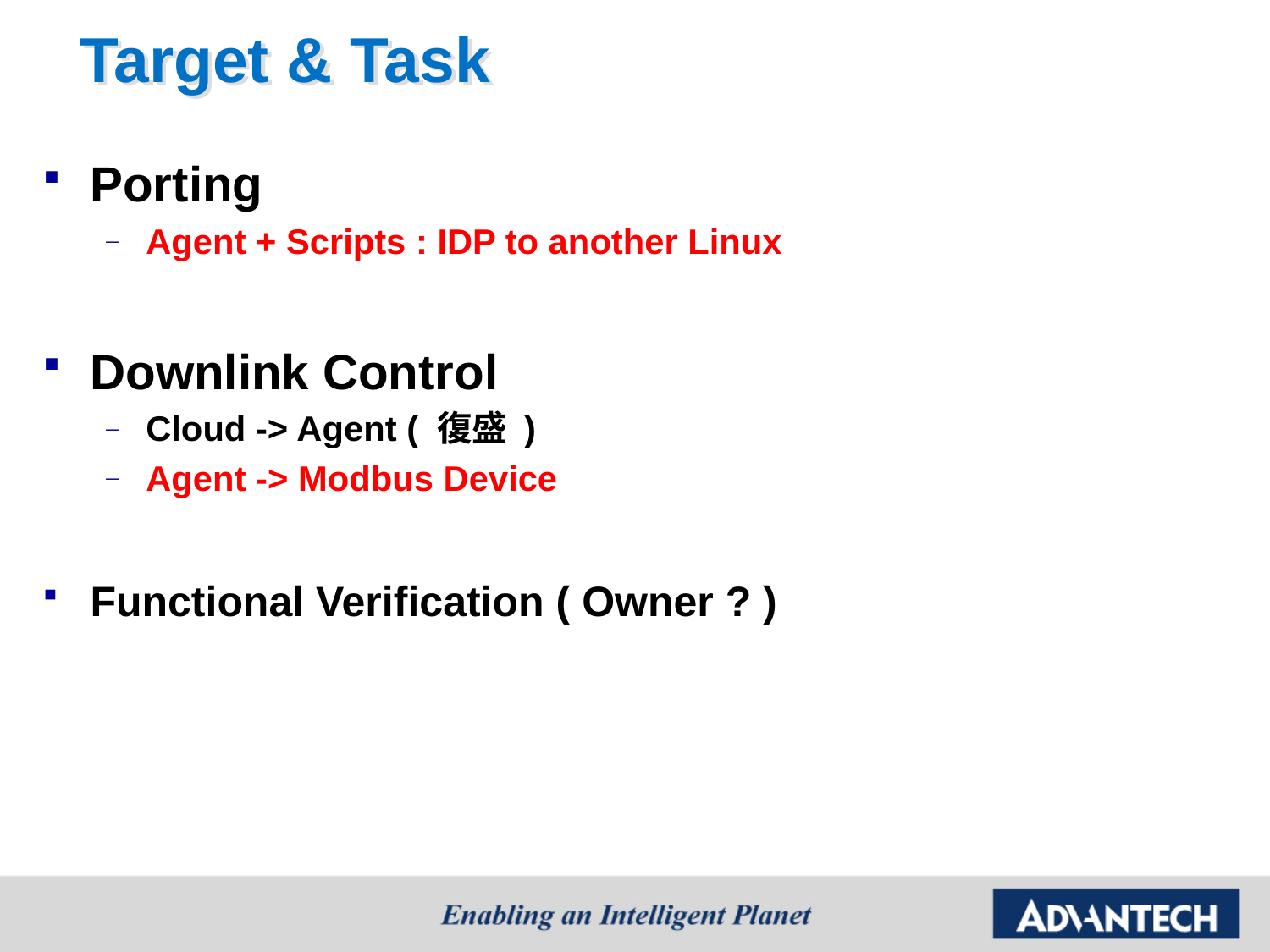

# Target & Task
Porting
Agent + Scripts : IDP to another Linux

Downlink Control
Cloud -> Agent ( 復盛 )
Agent -> Modbus Device

Functional Verification ( Owner ? )